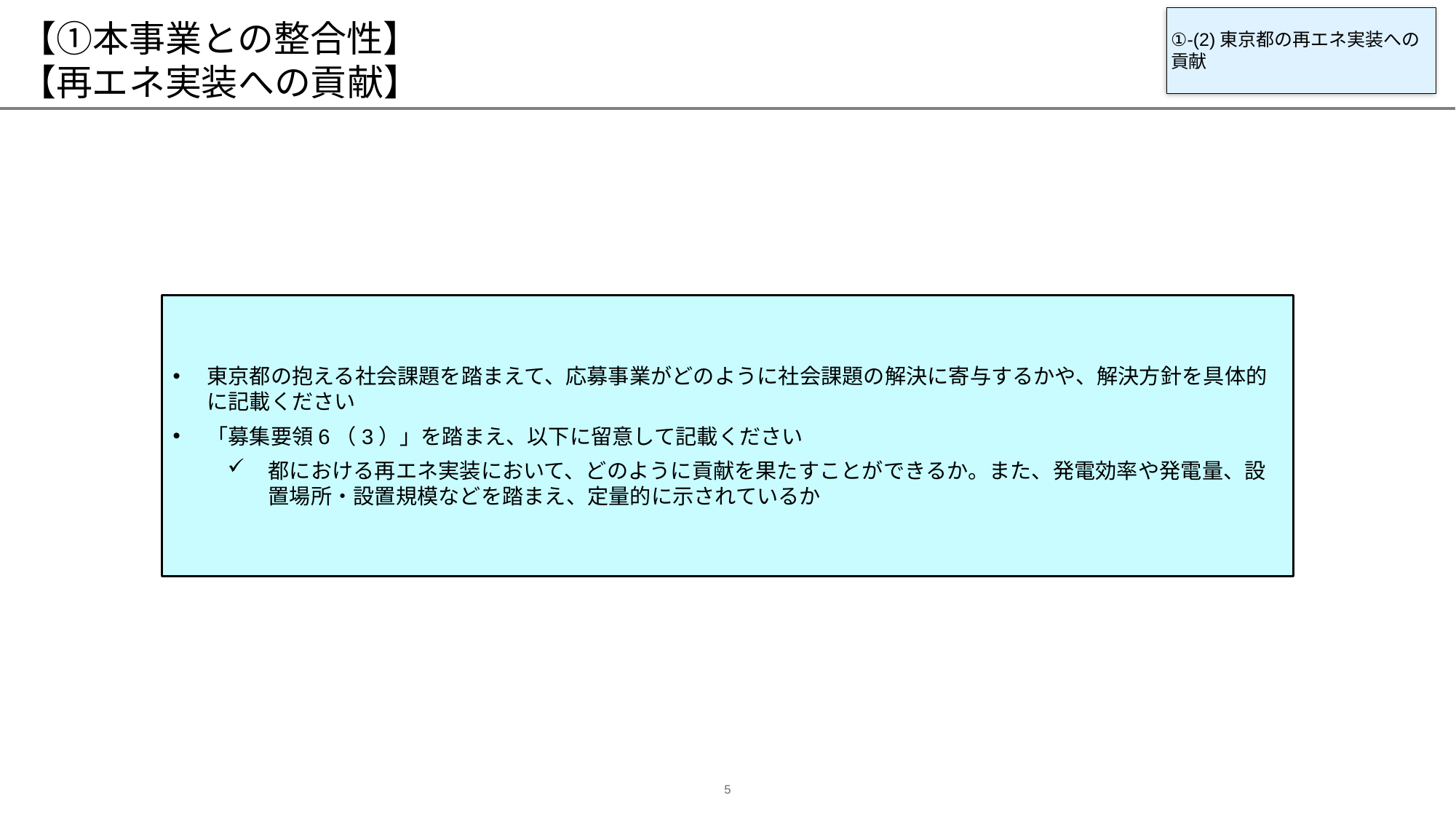

# 【①本事業との整合性】 【再エネ実装への貢献】
①-(2)東京都の再エネ実装への貢献

東京都の抱える社会課題を踏まえて、応募事業がどのように社会課題の解決に寄与するかや、解決方針を具体的に記載ください
「募集要領6（3）」を踏まえ、以下に留意して記載ください
都における再エネ実装において、どのように貢献を果たすことができるか。また、発電効率や発電量、設置場所・設置規模などを踏まえ、定量的に示されているか